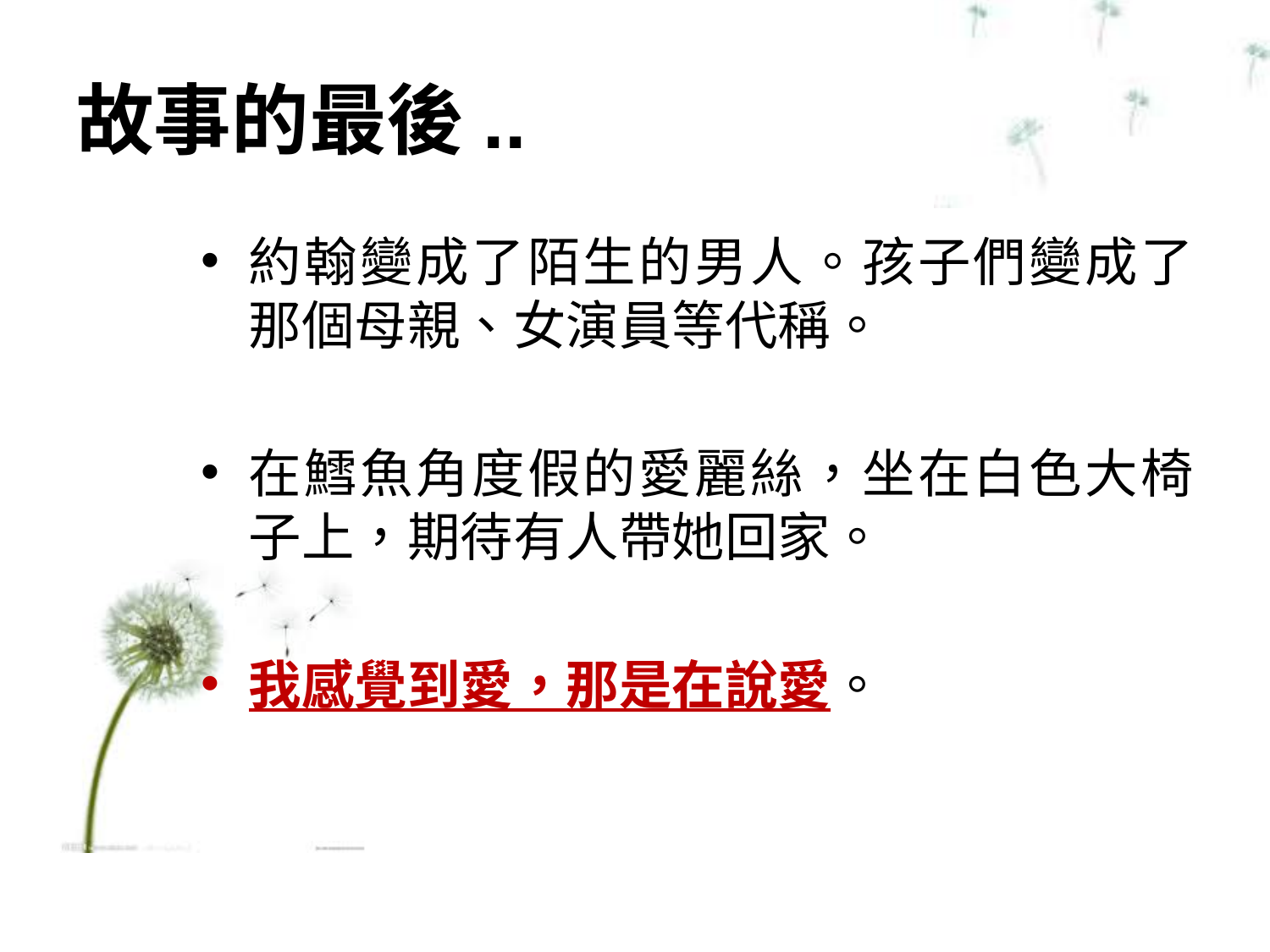

# 故事的最後..
約翰變成了陌生的男人。孩子們變成了那個母親、女演員等代稱。

在鱈魚角度假的愛麗絲，坐在白色大椅子上，期待有人帶她回家。

我感覺到愛，那是在說愛。